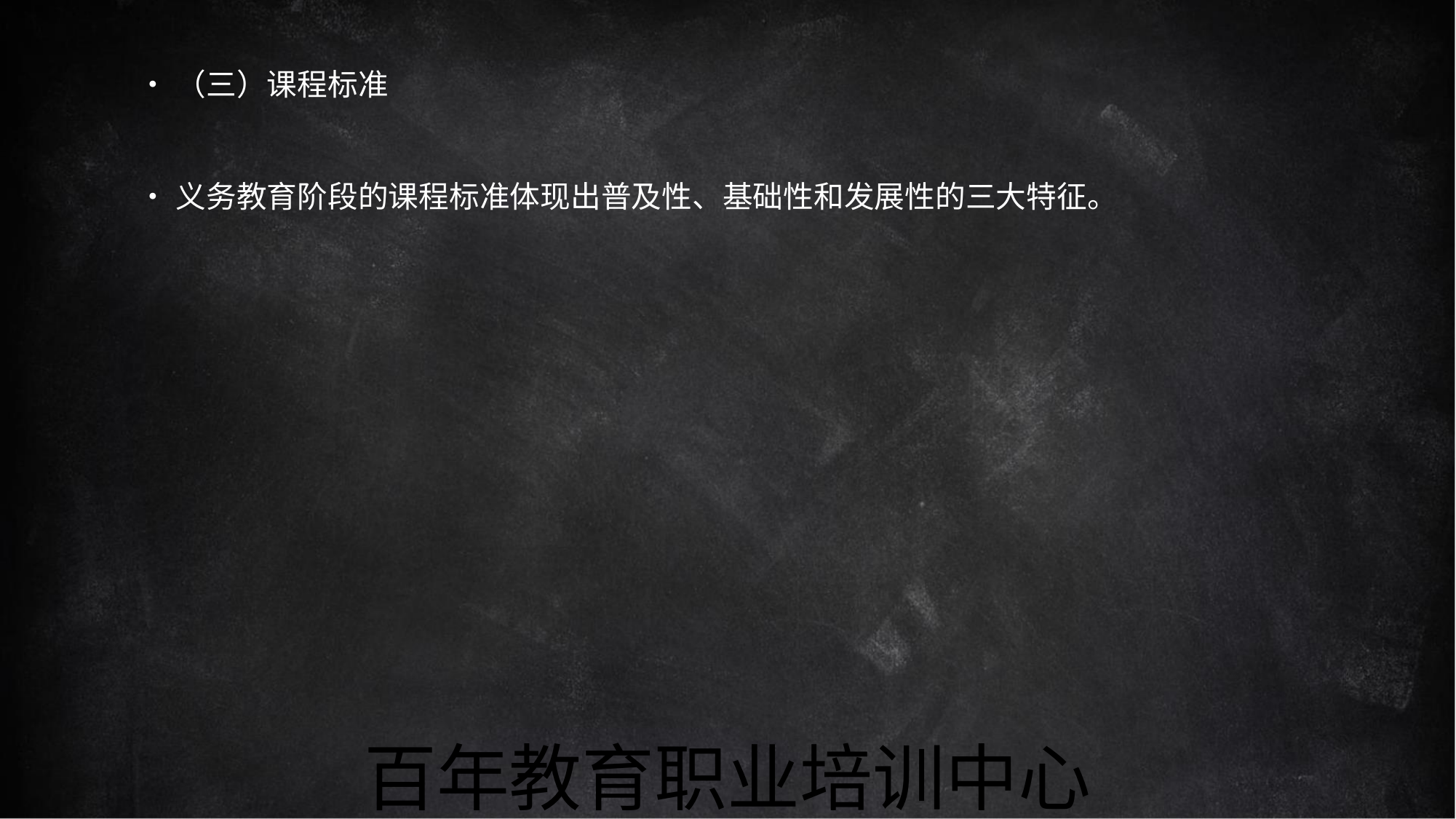

•（三）课程标准
•义务教育阶段的课程标准体现出普及性、基础性和发展性的三大特征。
百年教育职业培训中心